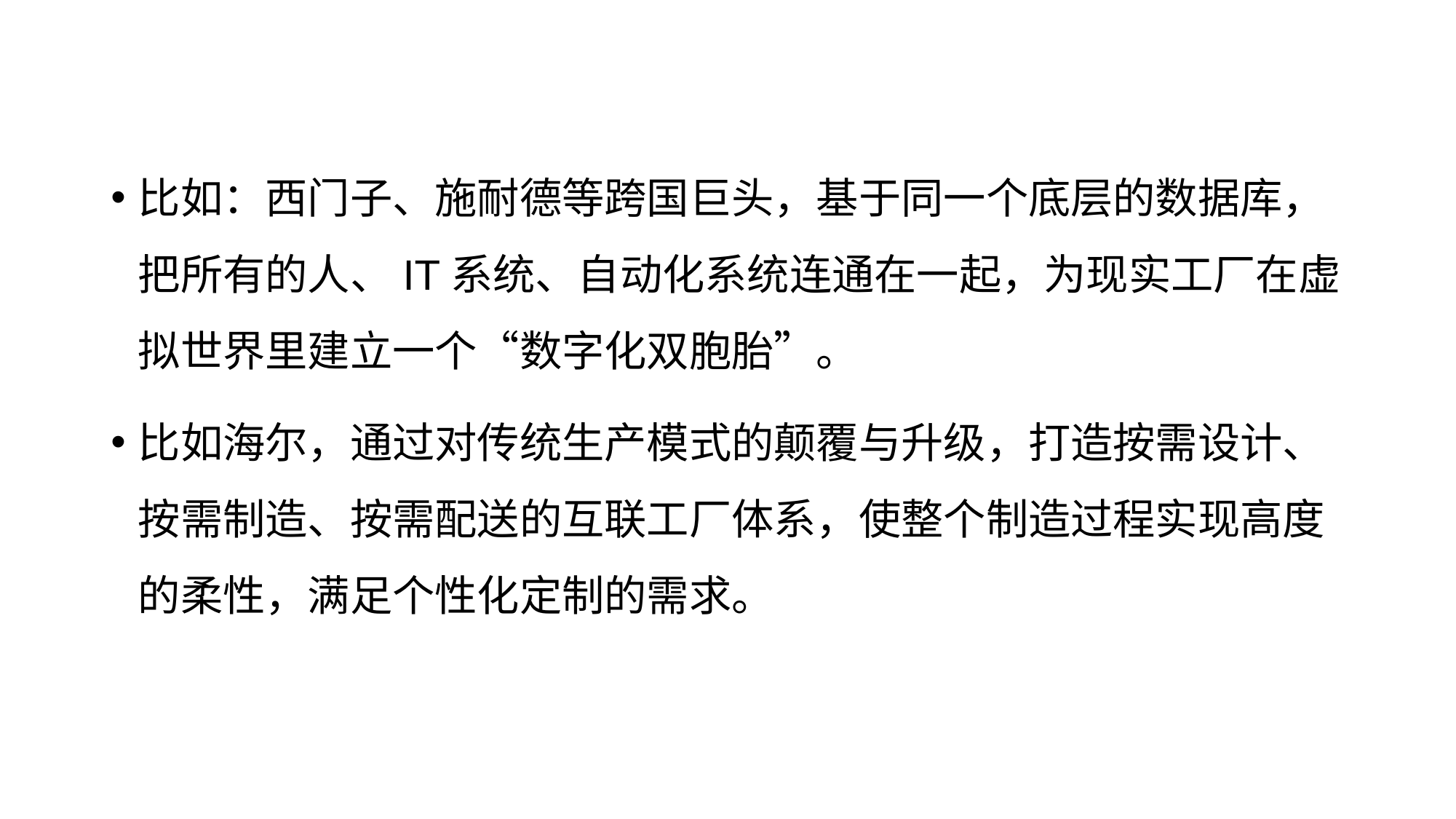

比如：西门子、施耐德等跨国巨头，基于同一个底层的数据库，把所有的人、IT系统、自动化系统连通在一起，为现实工厂在虚拟世界里建立一个“数字化双胞胎”。
比如海尔，通过对传统生产模式的颠覆与升级，打造按需设计、按需制造、按需配送的互联工厂体系，使整个制造过程实现高度的柔性，满足个性化定制的需求。